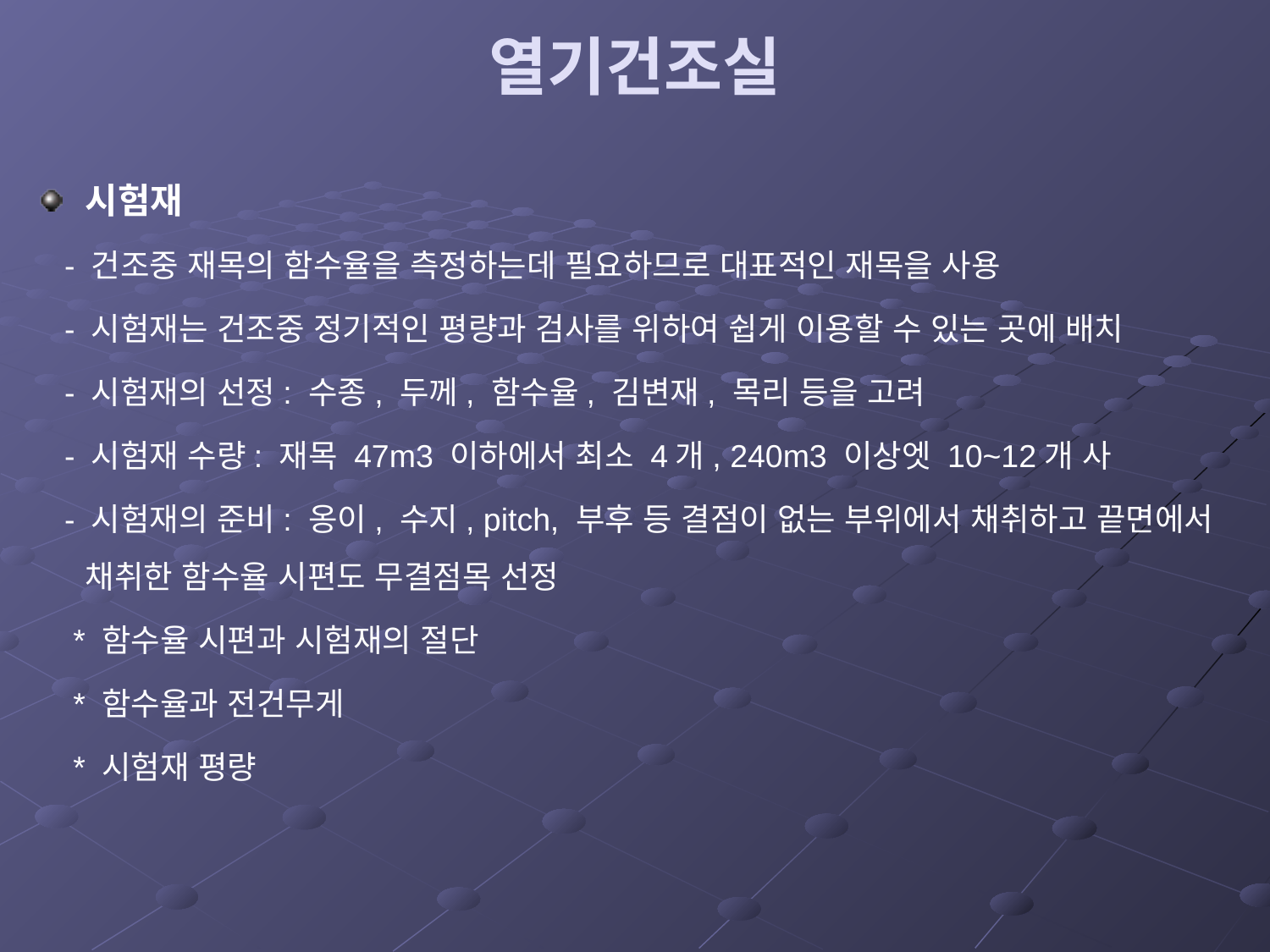

# 열기건조실
시험재
   - 건조중 재목의 함수율을 측정하는데 필요하므로 대표적인 재목을 사용
   - 시험재는 건조중 정기적인 평량과 검사를 위하여 쉽게 이용할 수 있는 곳에 배치
   - 시험재의 선정: 수종, 두께, 함수율, 김변재, 목리 등을 고려
   - 시험재 수량: 재목 47m3 이하에서 최소 4개, 240m3 이상엣 10~12개 사
   - 시험재의 준비: 옹이, 수지, pitch, 부후 등 결점이 없는 부위에서 채취하고 끝면에서 채취한 함수율 시편도 무결점목 선정
    * 함수율 시편과 시험재의 절단
    * 함수율과 전건무게
    * 시험재 평량